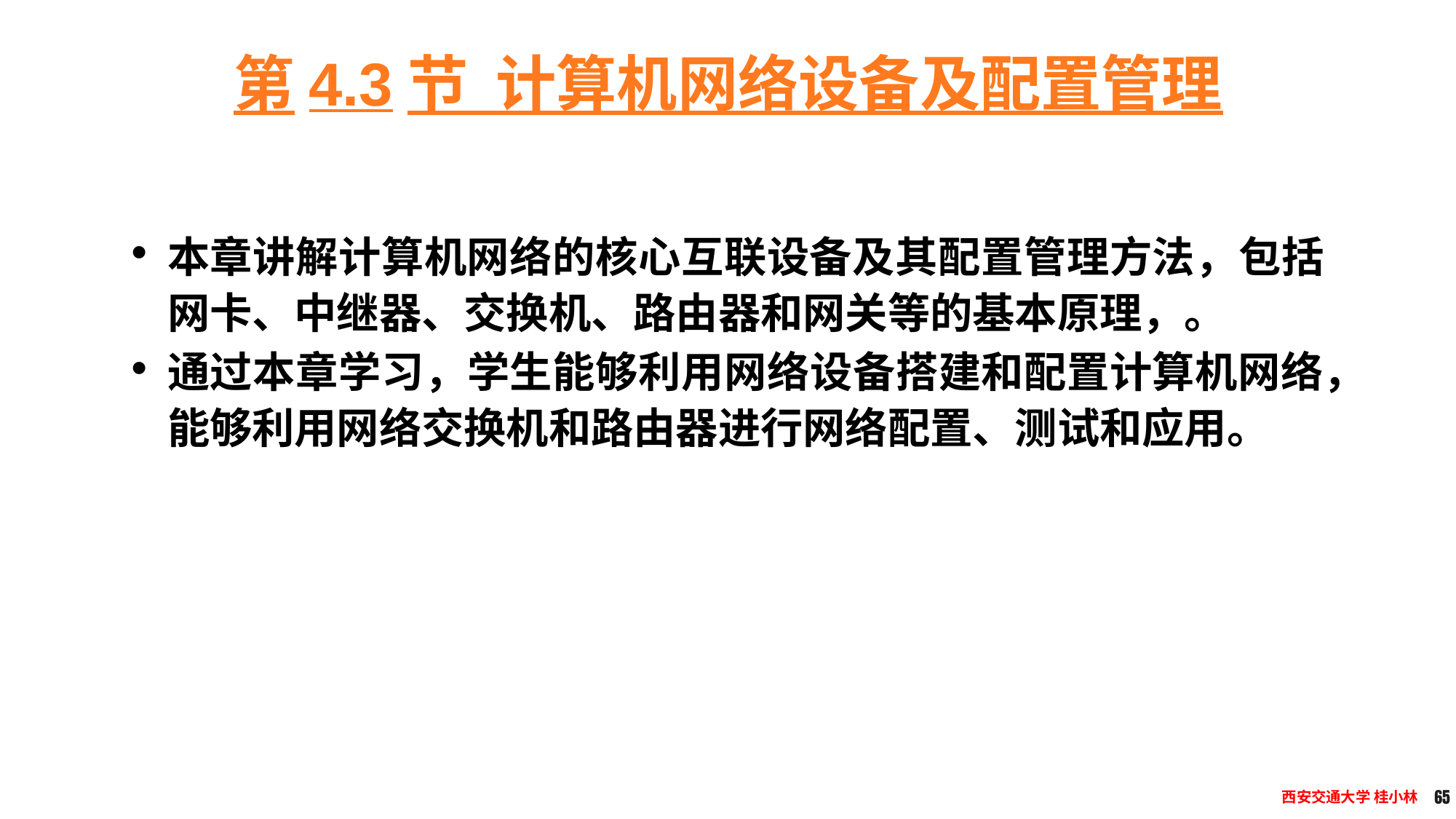

# 第4.3节  计算机网络设备及配置管理

本章讲解计算机网络的核心互联设备及其配置管理方法，包括网卡、中继器、交换机、路由器和网关等的基本原理，。
通过本章学习，学生能够利用网络设备搭建和配置计算机网络，能够利用网络交换机和路由器进行网络配置、测试和应用。